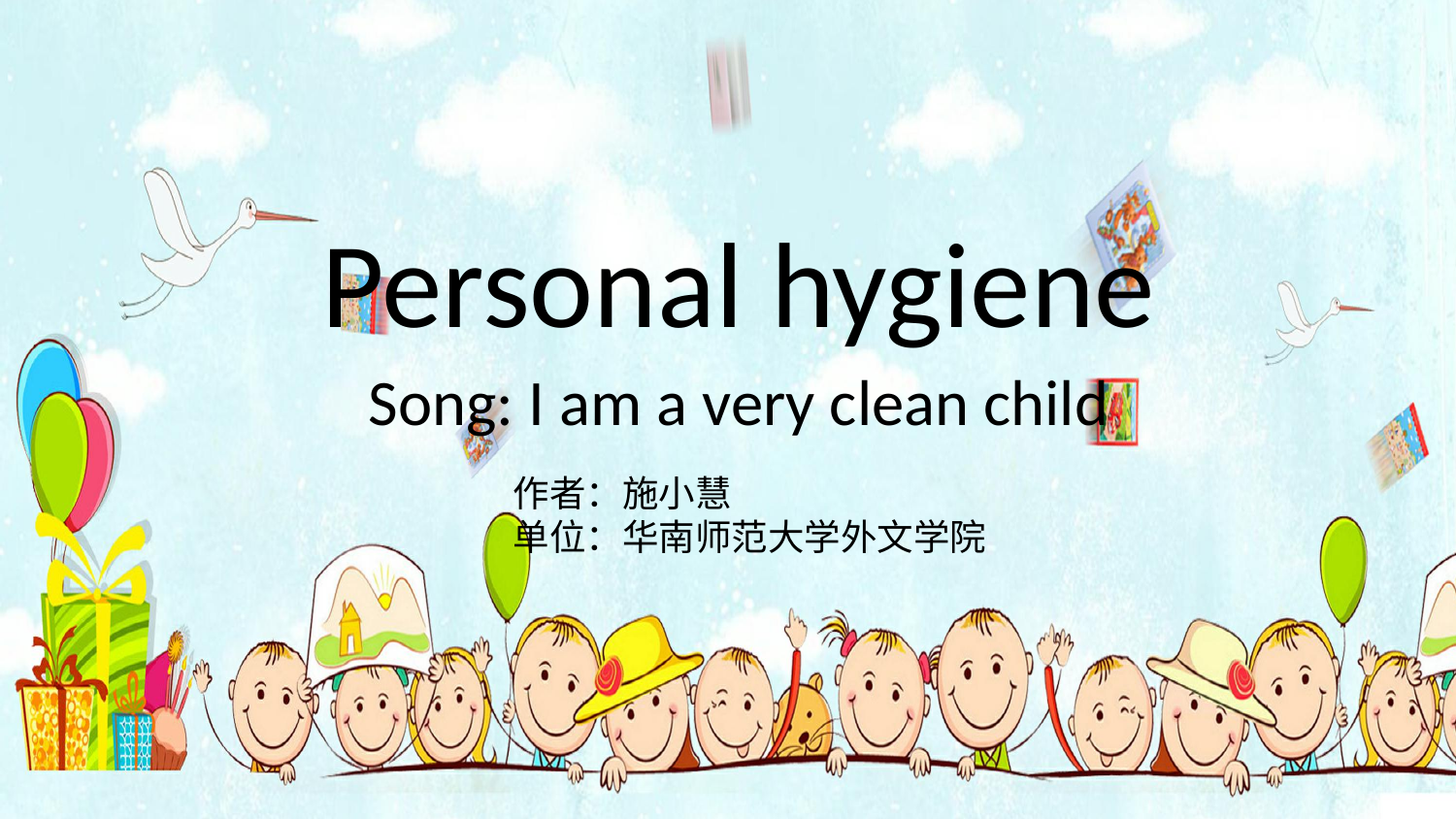

# Personal hygiene
Song: I am a very clean child
作者：施小慧
单位：华南师范大学外文学院